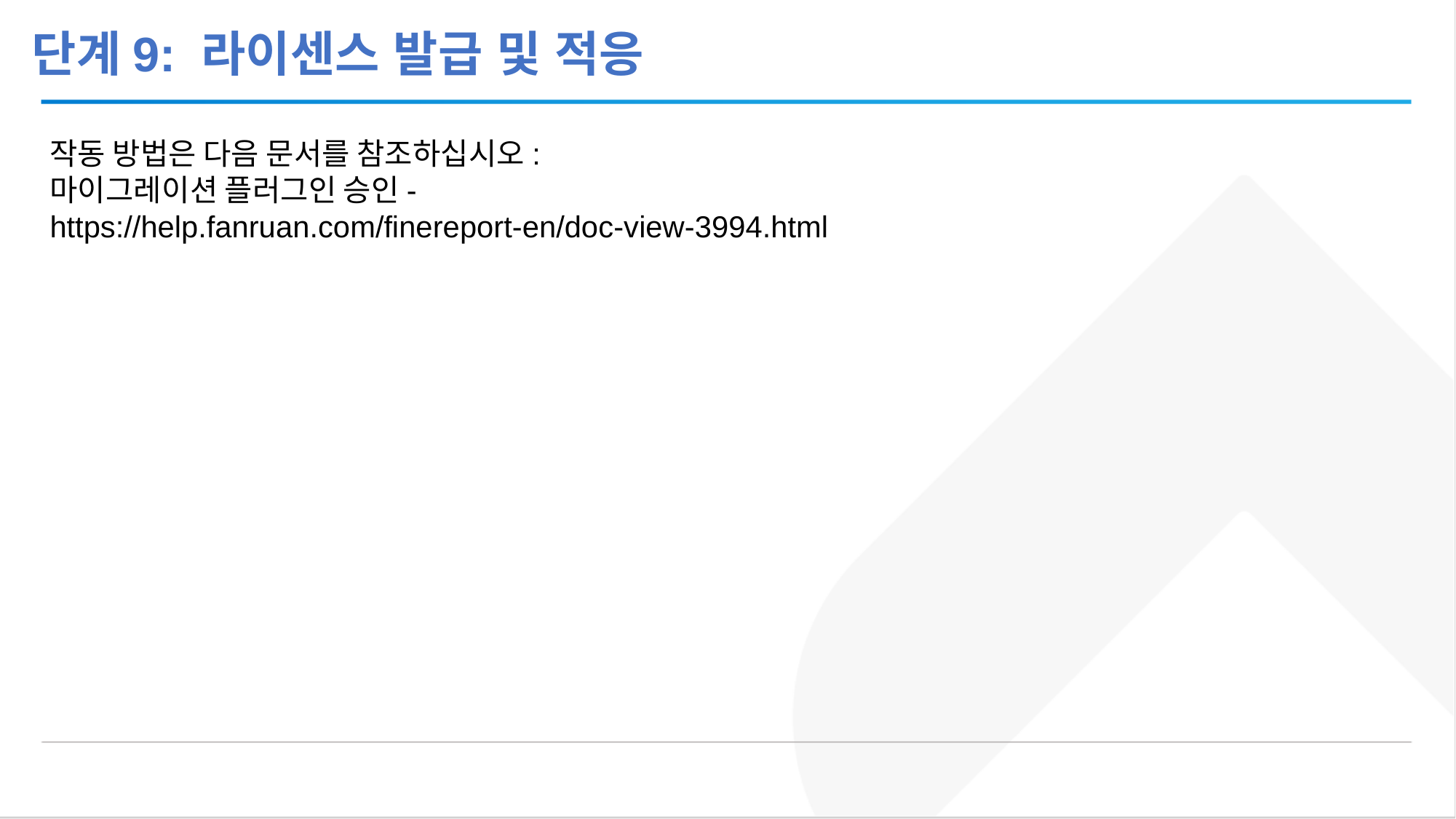

단계9: 라이센스 발급 및 적응
작동 방법은 다음 문서를 참조하십시오:
마이그레이션 플러그인 승인-
https://help.fanruan.com/finereport-en/doc-view-3994.html